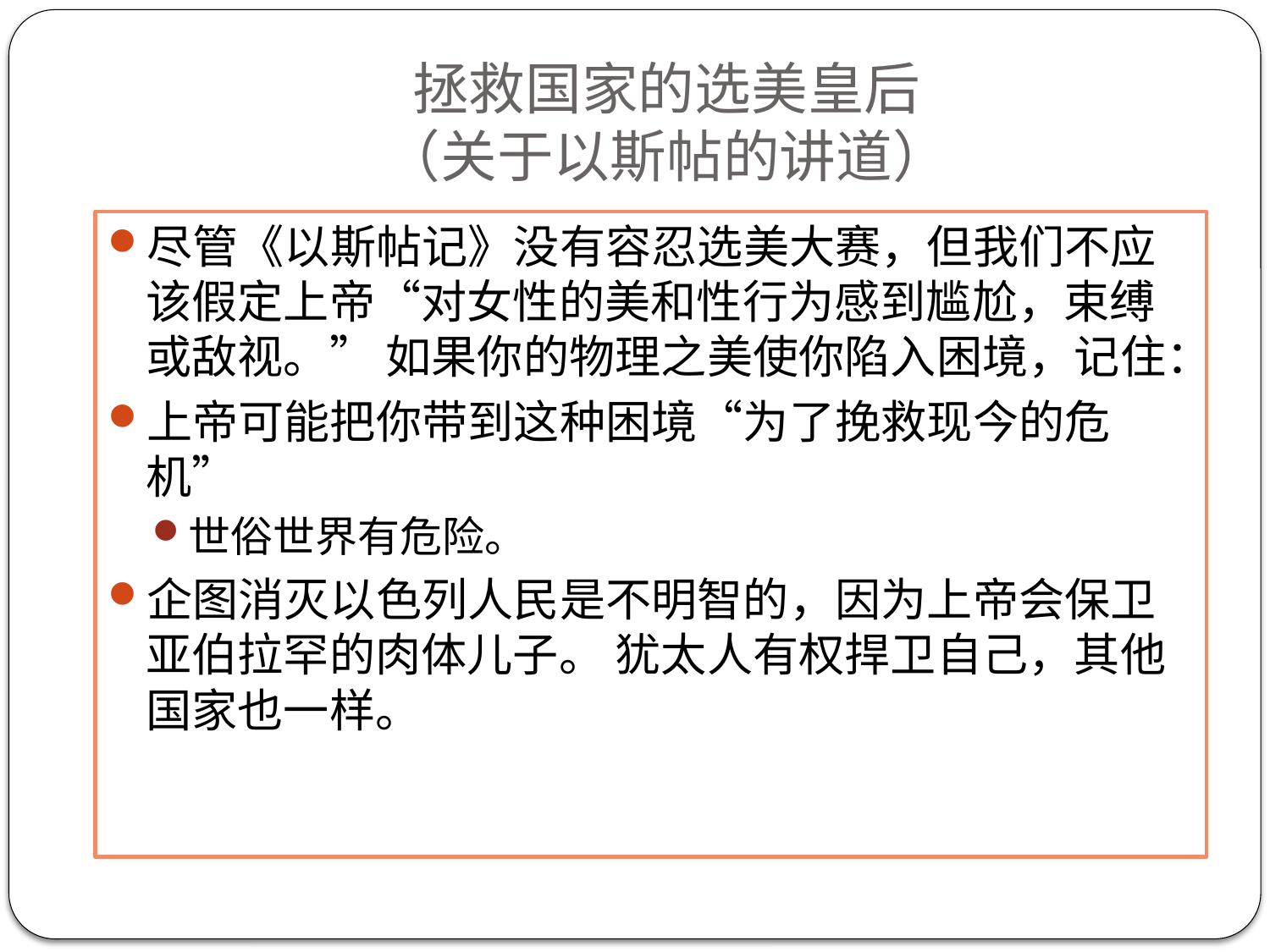

# 拯救国家的选美皇后 （关于以斯帖的讲道）
尽管《以斯帖记》没有容忍选美大赛，但我们不应该假定上帝“对女性的美和性行为感到尴尬，束缚或敌视。” 如果你的物理之美使你陷入困境，记住：
上帝可能把你带到这种困境“为了挽救现今的危机”
世俗世界有危险。
企图消灭以色列人民是不明智的，因为上帝会保卫亚伯拉罕的肉体儿子。 犹太人有权捍卫自己，其他国家也一样。